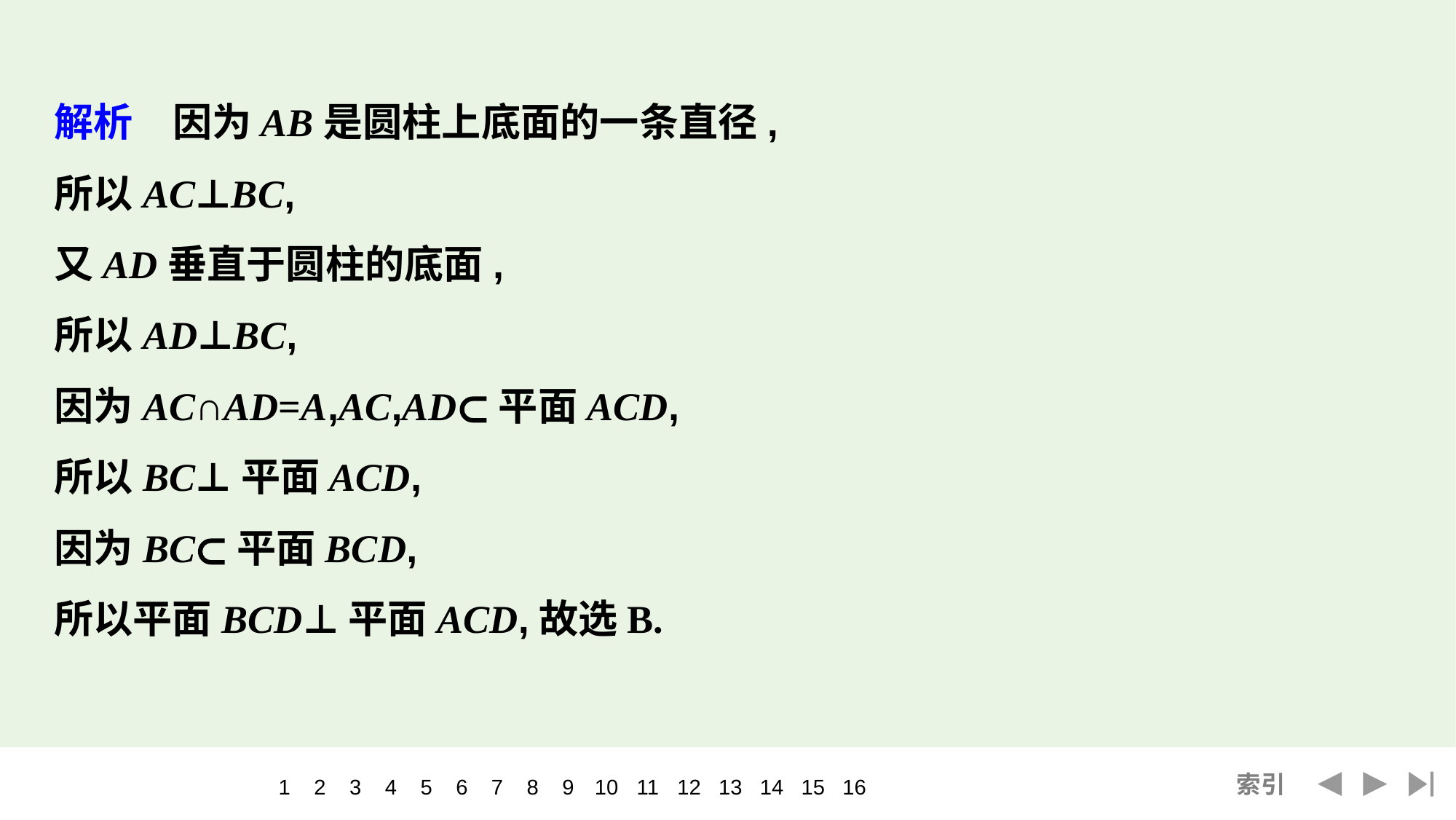

解析　因为AB是圆柱上底面的一条直径,
所以AC⊥BC,
又AD垂直于圆柱的底面,
所以AD⊥BC,
因为AC∩AD=A,AC,AD⊂平面ACD,
所以BC⊥平面ACD,
因为BC⊂平面BCD,
所以平面BCD⊥平面ACD,故选B.